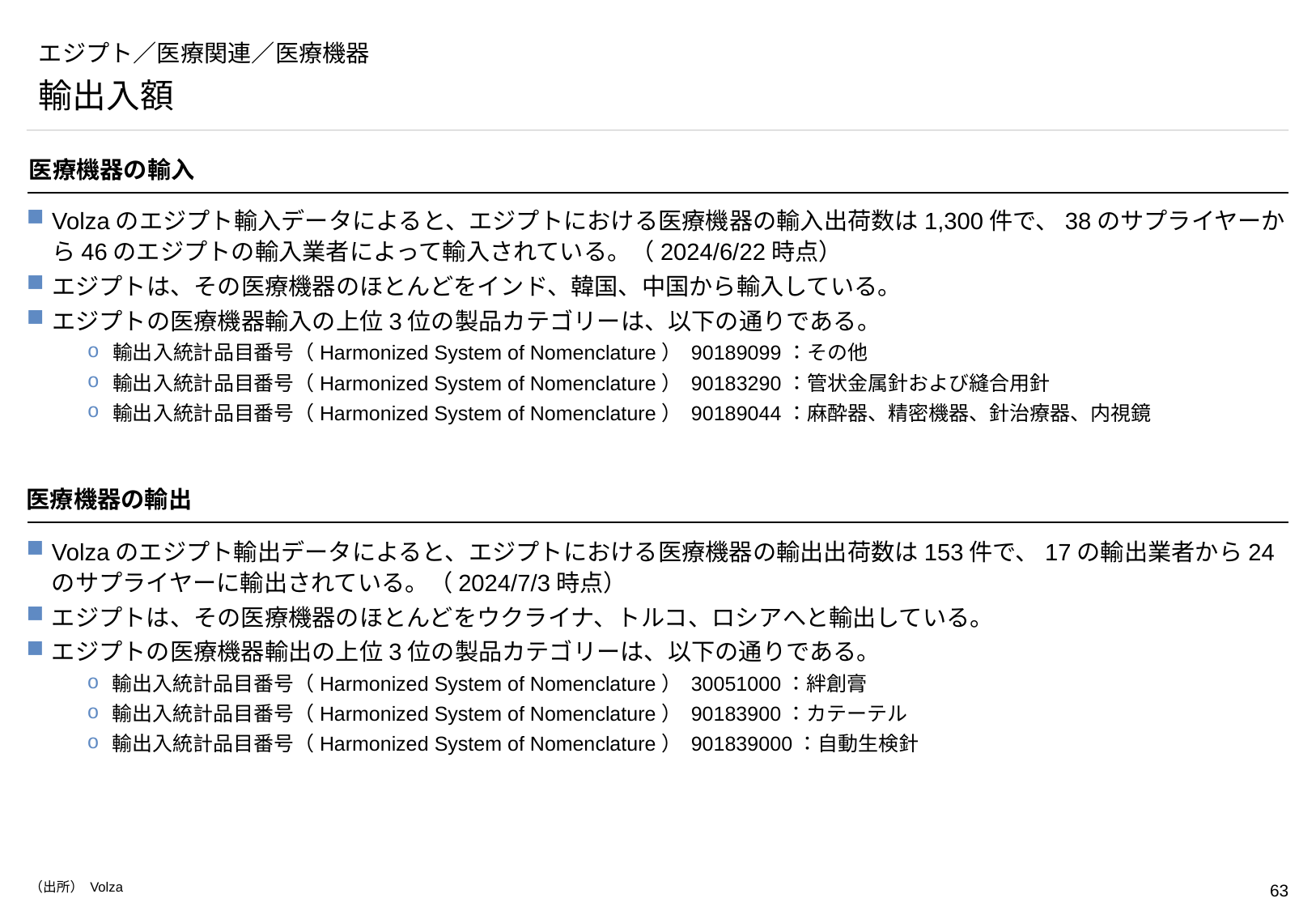

# エジプト／医療関連／医療機器
輸出入額
医療機器の輸入
Volzaのエジプト輸入データによると、エジプトにおける医療機器の輸入出荷数は1,300件で、38のサプライヤーから46のエジプトの輸入業者によって輸入されている。（2024/6/22時点）
エジプトは、その医療機器のほとんどをインド、韓国、中国から輸入している。
エジプトの医療機器輸入の上位3位の製品カテゴリーは、以下の通りである。
輸出入統計品目番号（Harmonized System of Nomenclature） 90189099：その他
輸出入統計品目番号（Harmonized System of Nomenclature） 90183290：管状金属針および縫合用針
輸出入統計品目番号（Harmonized System of Nomenclature） 90189044：麻酔器、精密機器、針治療器、内視鏡
医療機器の輸出
Volzaのエジプト輸出データによると、エジプトにおける医療機器の輸出出荷数は153件で、17の輸出業者から24のサプライヤーに輸出されている。（2024/7/3時点）
エジプトは、その医療機器のほとんどをウクライナ、トルコ、ロシアへと輸出している。
エジプトの医療機器輸出の上位3位の製品カテゴリーは、以下の通りである。
輸出入統計品目番号（Harmonized System of Nomenclature） 30051000：絆創膏
輸出入統計品目番号（Harmonized System of Nomenclature） 90183900：カテーテル
輸出入統計品目番号（Harmonized System of Nomenclature） 901839000：自動生検針
（出所） Volza